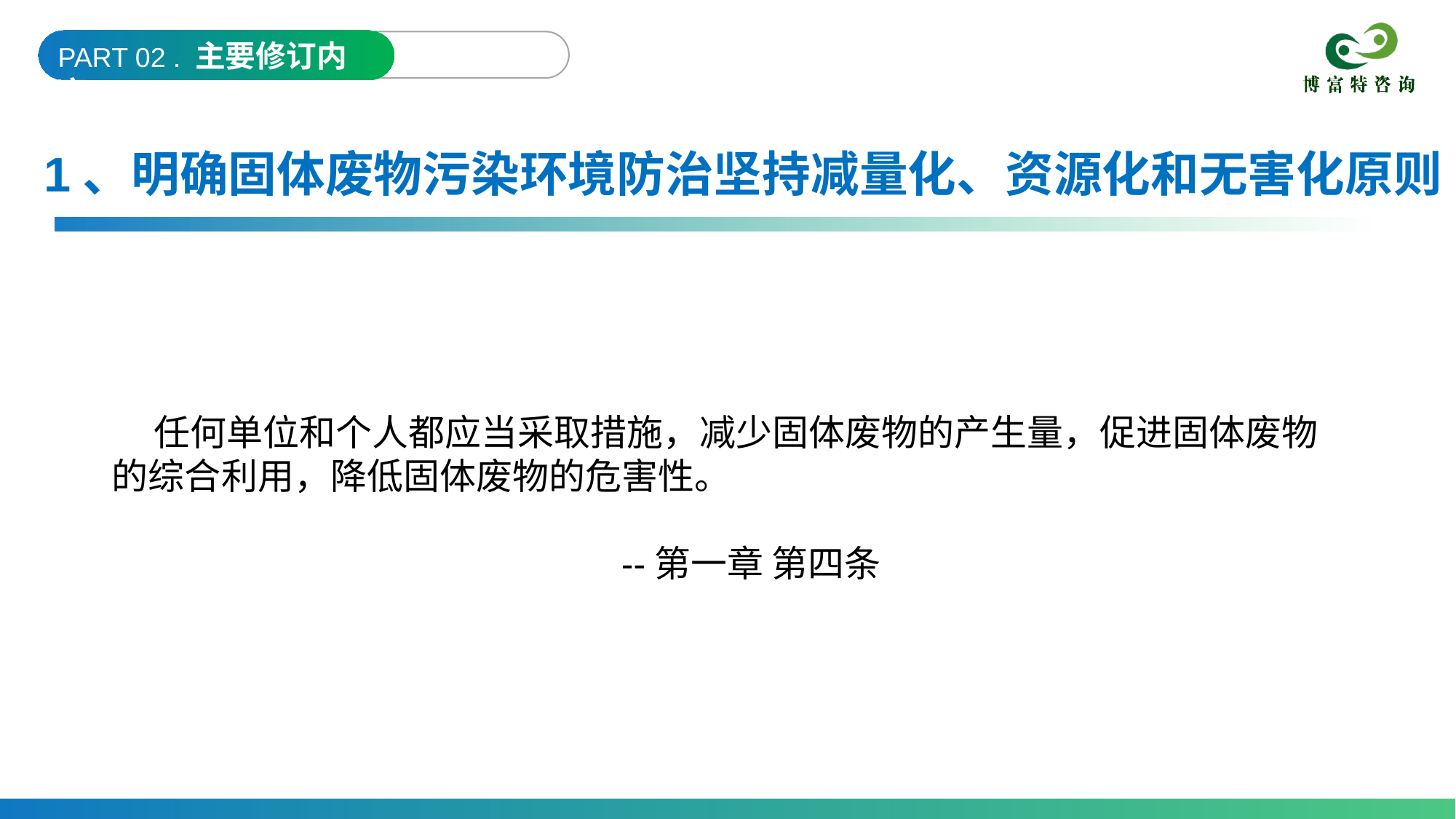

PART 02 . 主要修订内容
1、明确固体废物污染环境防治坚持减量化、资源化和无害化原则

    任何单位和个人都应当采取措施，减少固体废物的产生量，促进固体废物的综合利用，降低固体废物的危害性。

                                                  --第一章 第四条